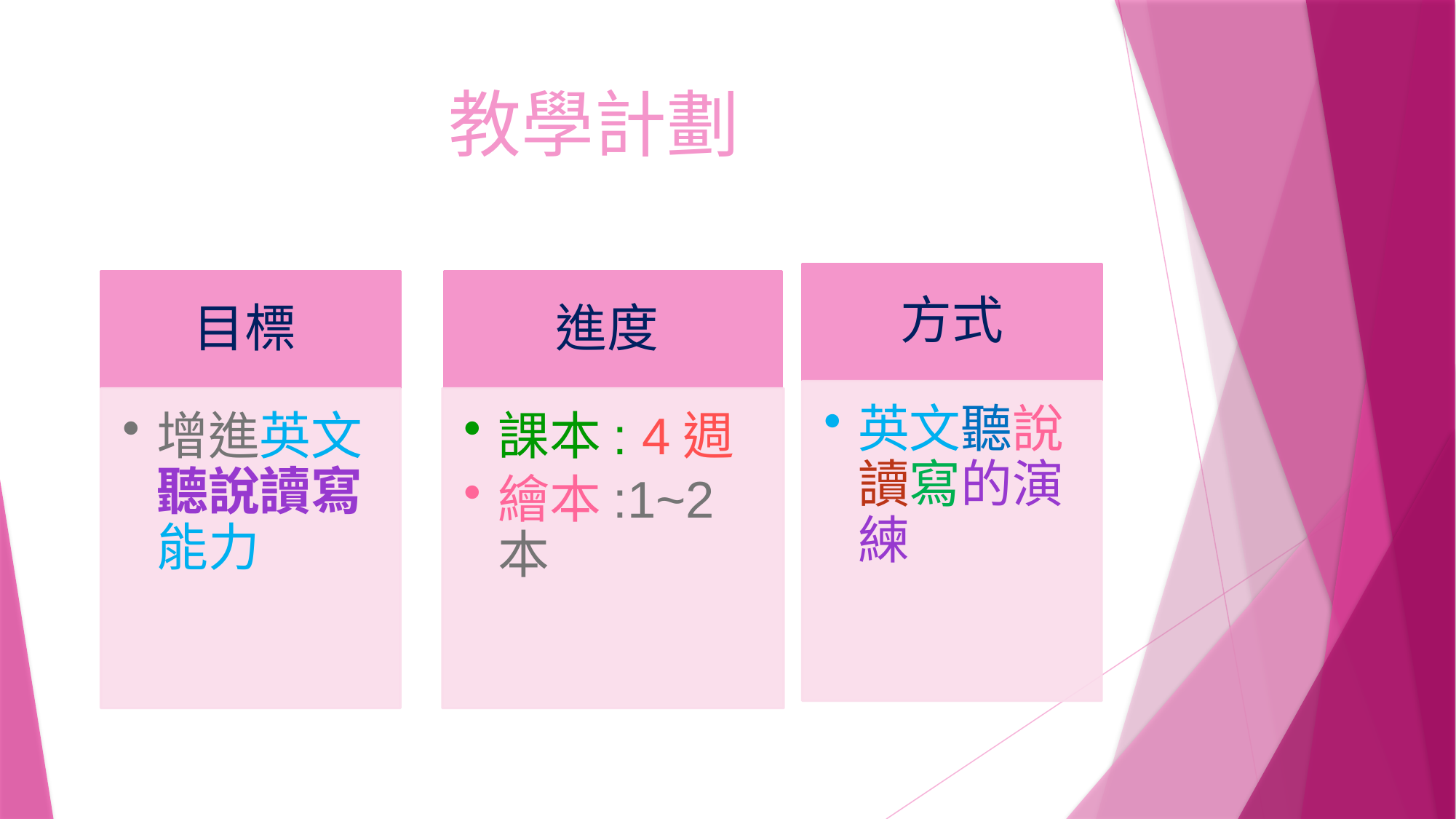

# 教學計劃
目標
增進英文聽說讀寫能力
進度
課本: 4週
繪本:1~2本
方式
英文聽說讀寫的演練